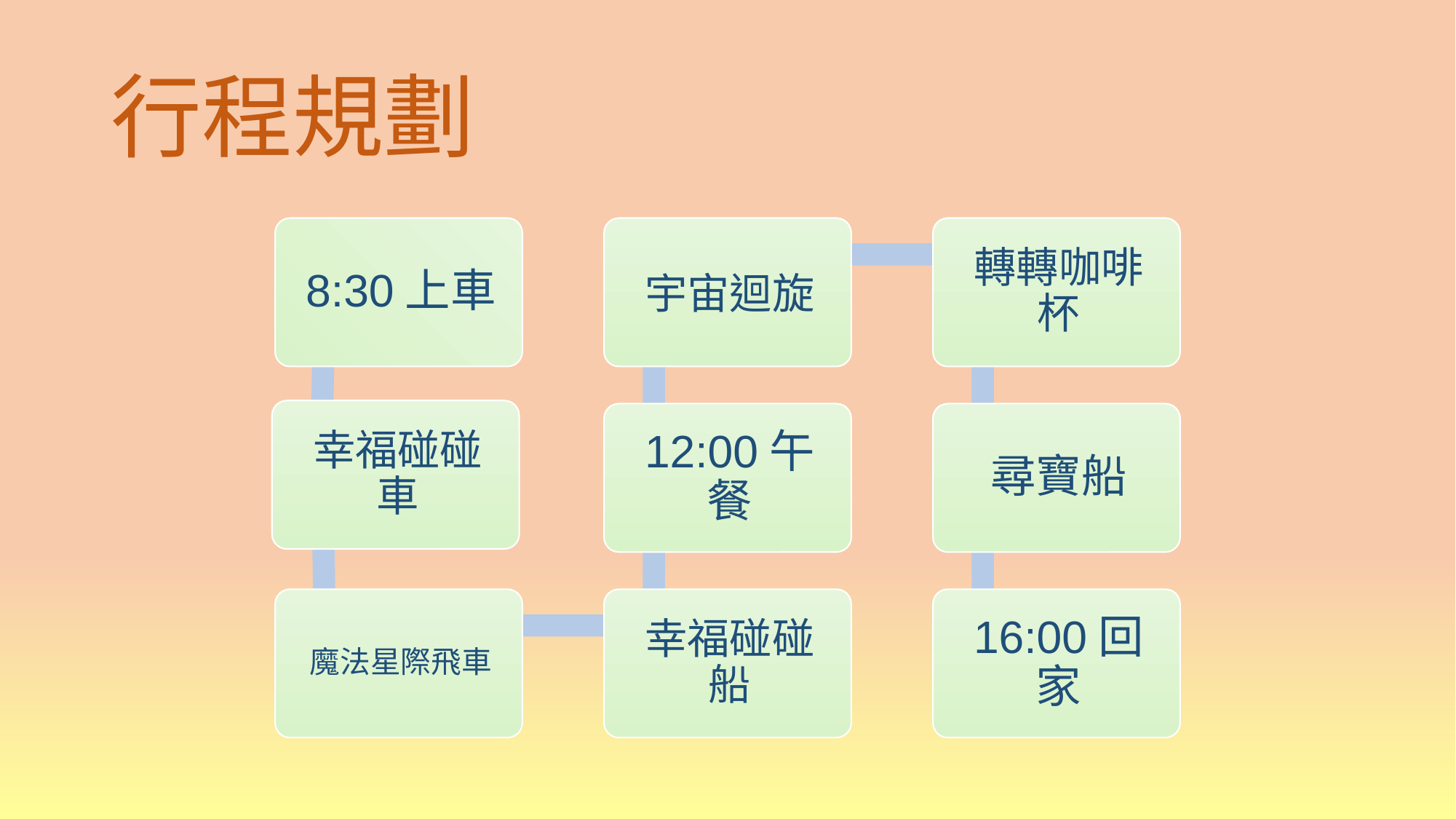

# 行程規劃
8:30上車
幸福碰碰車
魔法星際飛車
幸福碰碰船
12:00午餐
宇宙迴旋
轉轉咖啡杯
尋寶船
16:00回家